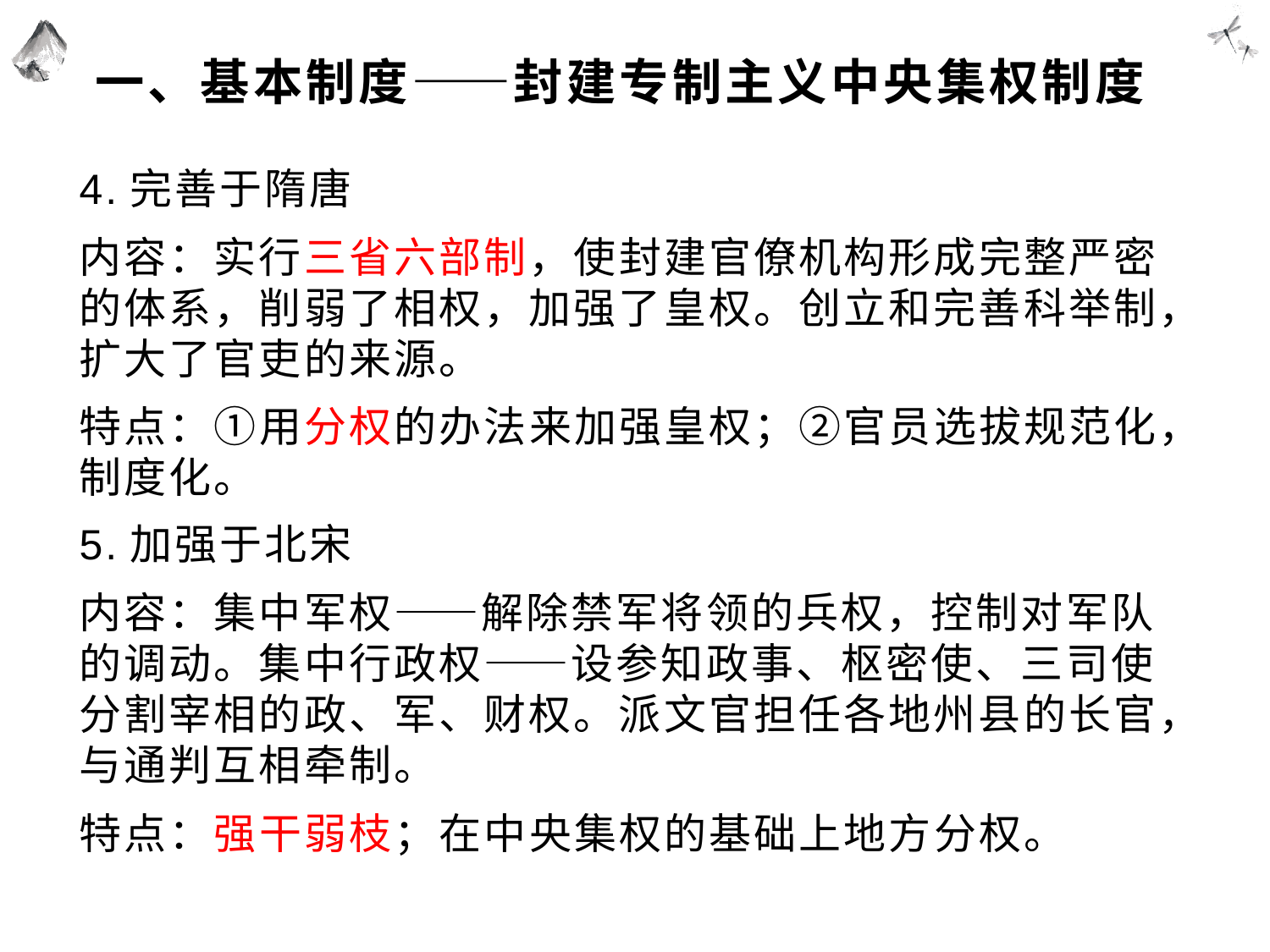

# 一、基本制度——封建专制主义中央集权制度
4.完善于隋唐
内容：实行三省六部制，使封建官僚机构形成完整严密的体系，削弱了相权，加强了皇权。创立和完善科举制，扩大了官吏的来源。
特点：①用分权的办法来加强皇权；②官员选拔规范化，制度化。
5.加强于北宋
内容：集中军权——解除禁军将领的兵权，控制对军队的调动。集中行政权——设参知政事、枢密使、三司使分割宰相的政、军、财权。派文官担任各地州县的长官，与通判互相牵制。
特点：强干弱枝；在中央集权的基础上地方分权。